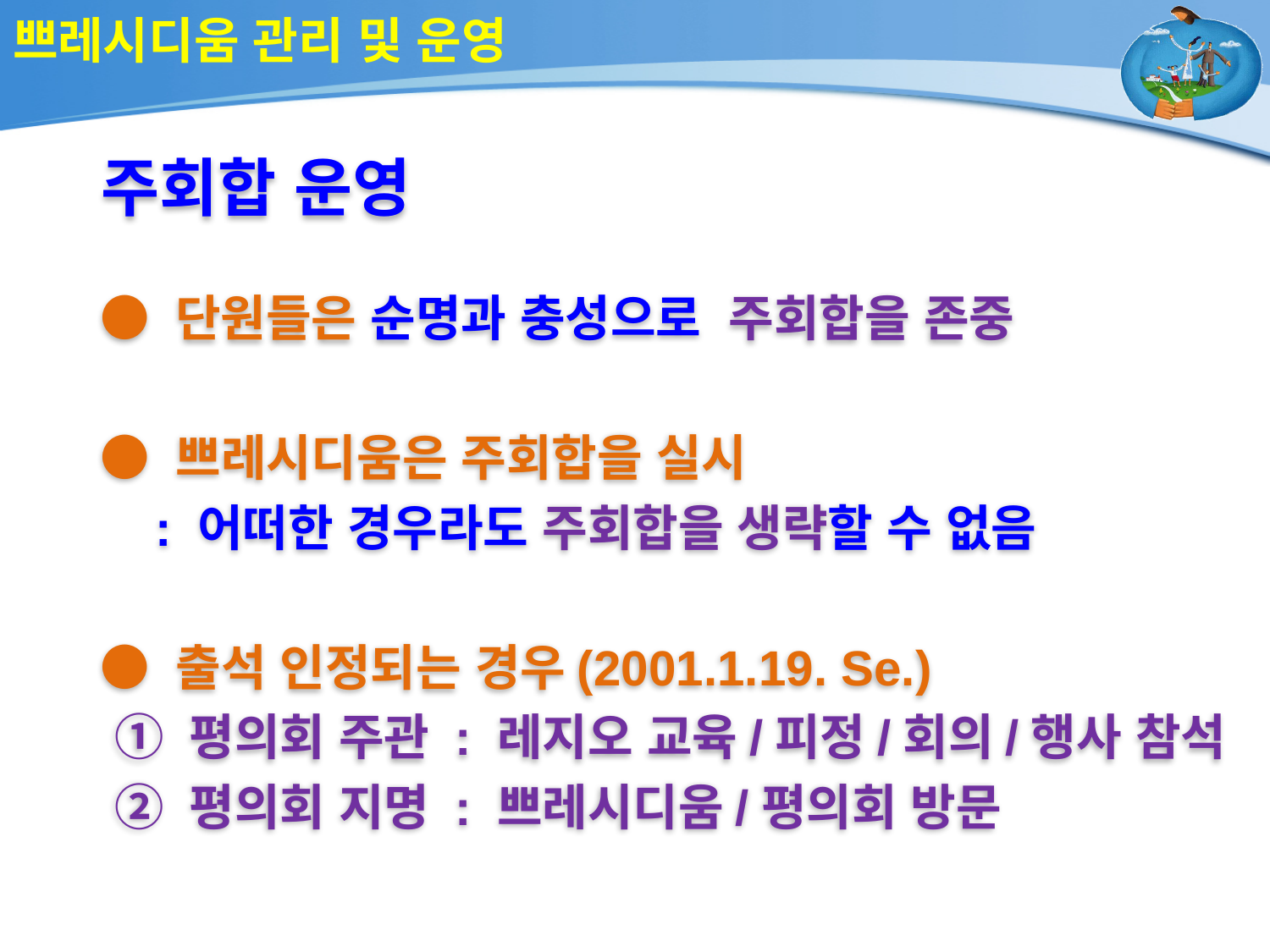

# 쁘레시디움 관리 및 운영
주회합 운영
● 단원들은 순명과 충성으로  주회합을 존중

● 쁘레시디움은 주회합을 실시
    : 어떠한 경우라도 주회합을 생략할 수 없음

● 출석 인정되는 경우(2001.1.19. Se.)
 ① 평의회 주관 : 레지오 교육/피정/회의/행사 참석
 ② 평의회 지명 : 쁘레시디움/평의회 방문